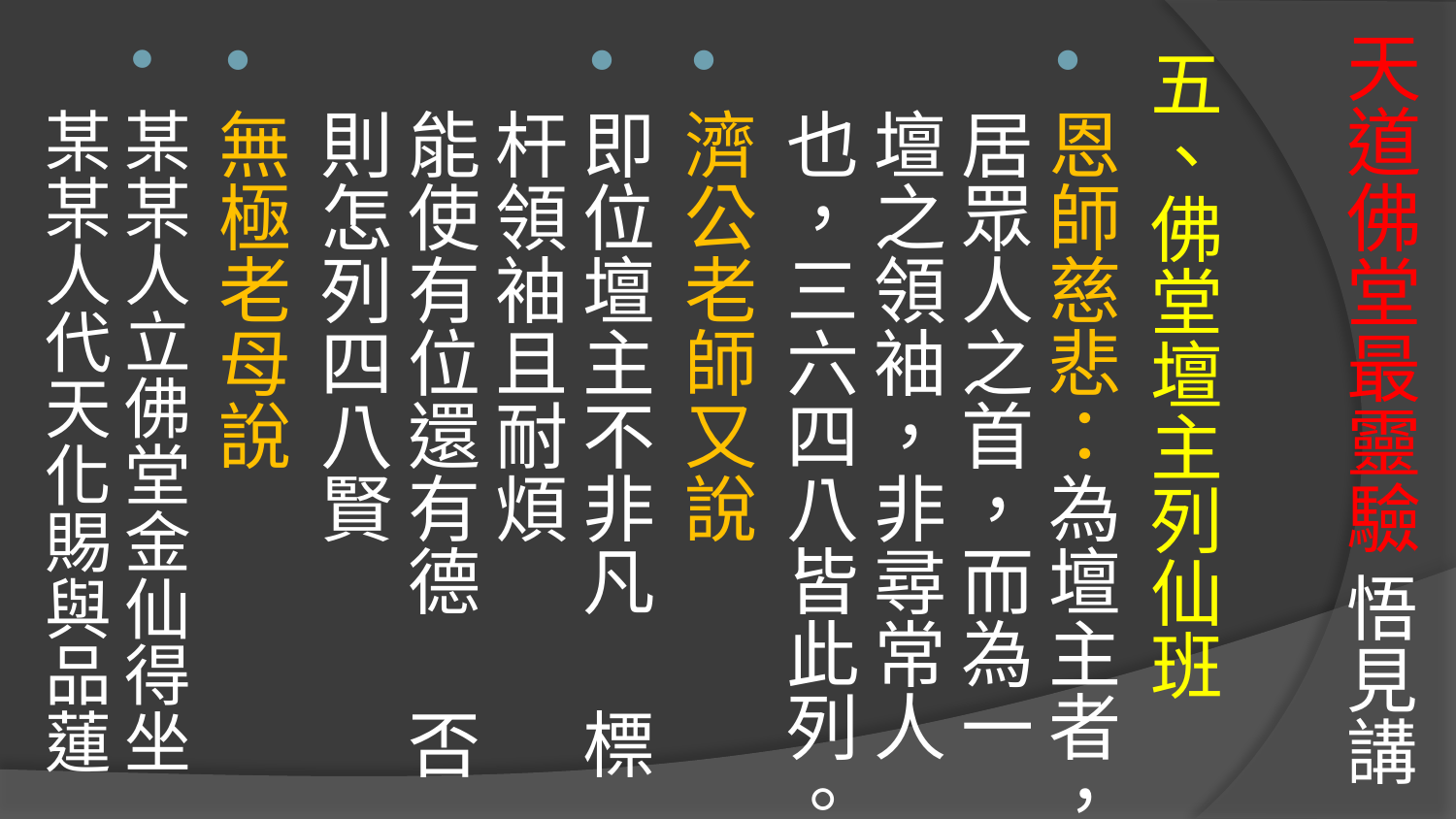

# 天道佛堂最靈驗 悟見講
五、佛堂壇主列仙班
恩師慈悲：為壇主者，居眾人之首，而為一壇之領袖，非尋常人也，三六四八皆此列。
濟公老師又說
即位壇主不非凡　 標杆領袖且耐煩
能使有位還有德　 否則怎列四八賢
無極老母說
某某人立佛堂金仙得坐某某人代天化賜與品蓮